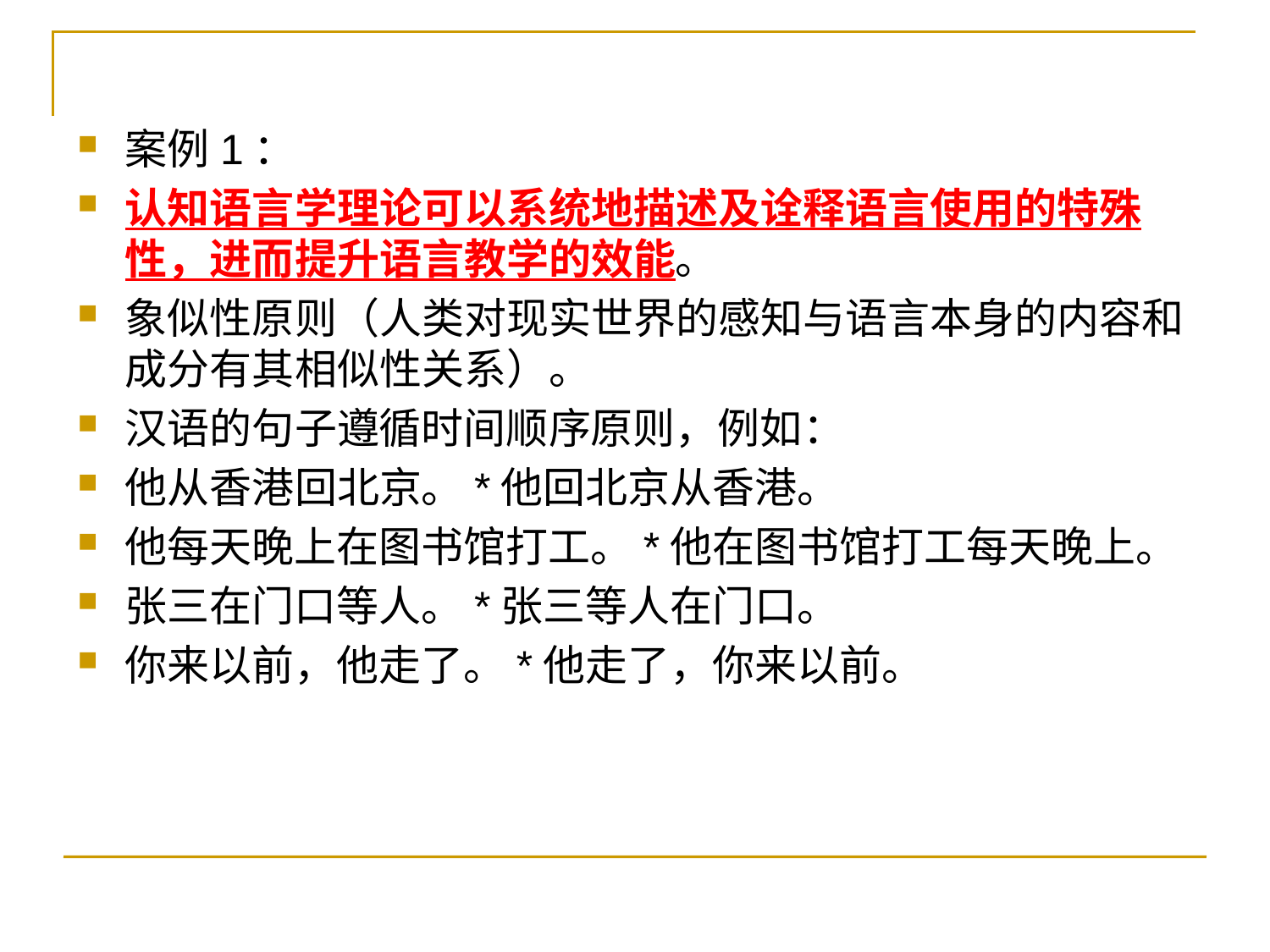

案例1：
认知语言学理论可以系统地描述及诠释语言使用的特殊性，进而提升语言教学的效能。
象似性原则（人类对现实世界的感知与语言本身的内容和成分有其相似性关系）。
汉语的句子遵循时间顺序原则，例如：
他从香港回北京。*他回北京从香港。
他每天晚上在图书馆打工。*他在图书馆打工每天晚上。
张三在门口等人。*张三等人在门口。
你来以前，他走了。*他走了，你来以前。